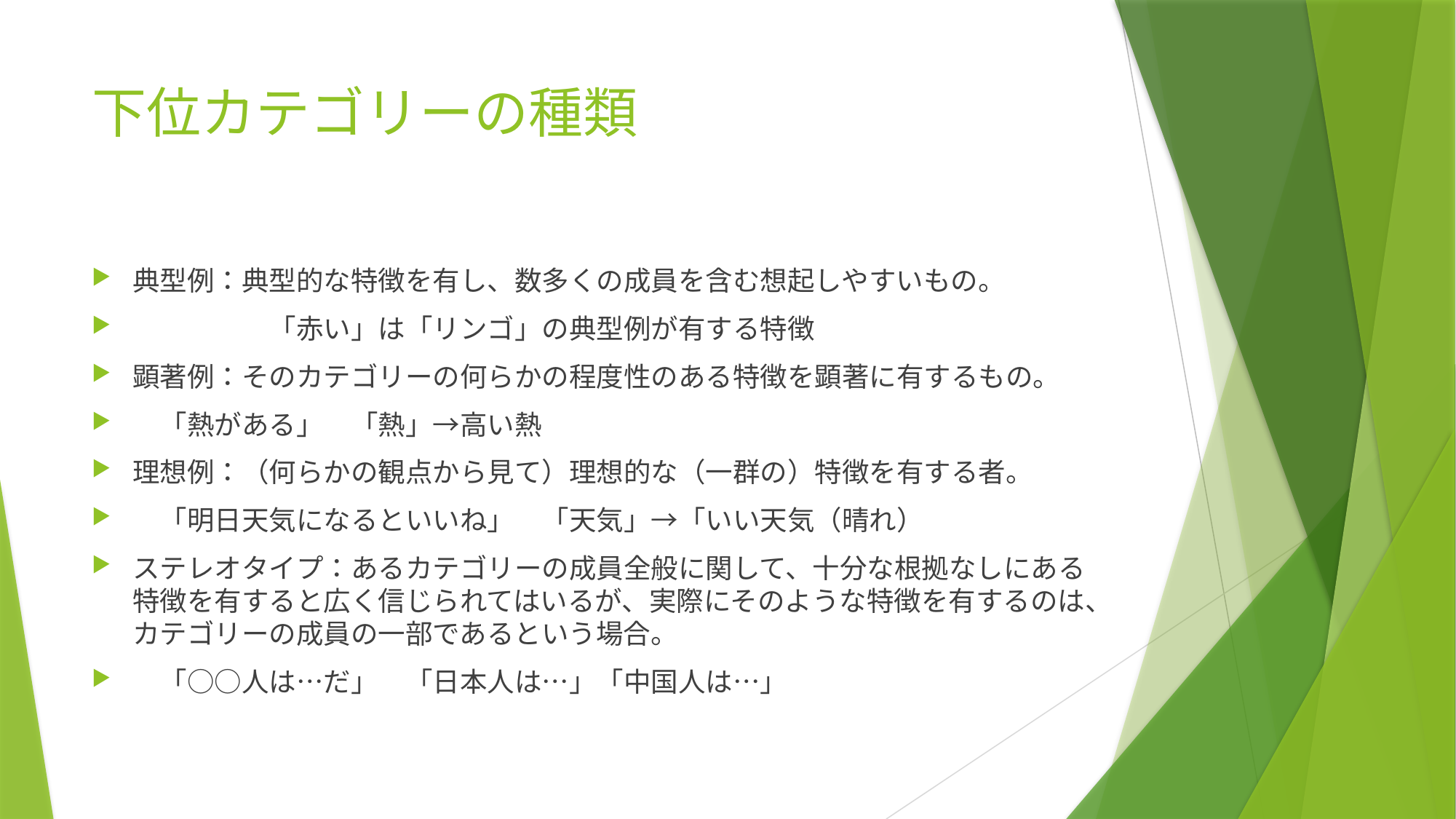

# 下位カテゴリーの種類
典型例：典型的な特徴を有し、数多くの成員を含む想起しやすいもの。
　　　　　「赤い」は「リンゴ」の典型例が有する特徴
顕著例：そのカテゴリーの何らかの程度性のある特徴を顕著に有するもの。
　「熱がある」　「熱」→高い熱
理想例：（何らかの観点から見て）理想的な（一群の）特徴を有する者。
　「明日天気になるといいね」　「天気」→「いい天気（晴れ）
ステレオタイプ：あるカテゴリーの成員全般に関して、十分な根拠なしにある特徴を有すると広く信じられてはいるが、実際にそのような特徴を有するのは、カテゴリーの成員の一部であるという場合。
　「○○人は…だ」　「日本人は…」「中国人は…」